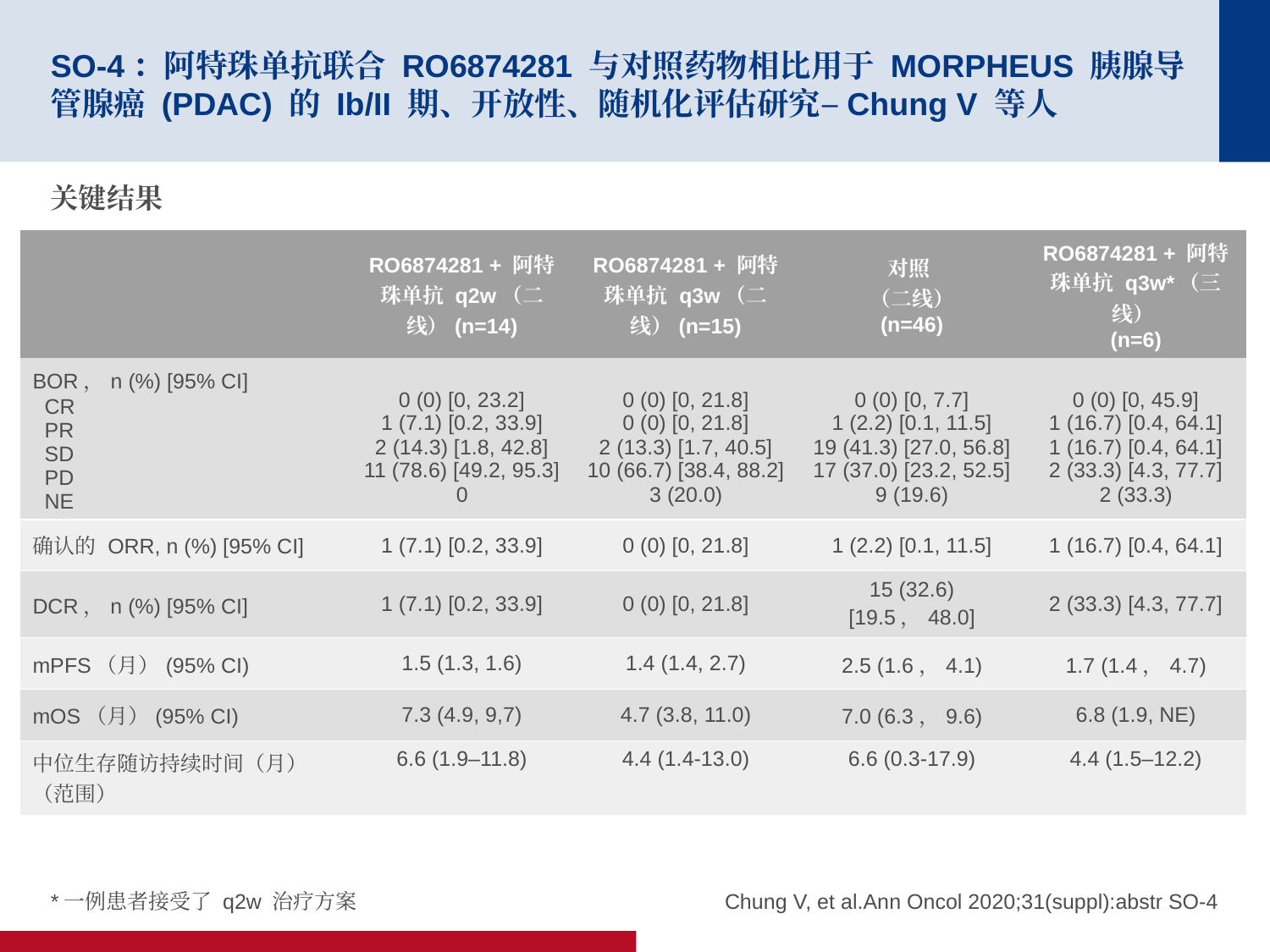

# SO-4：阿特珠单抗联合 RO6874281 与对照药物相比用于 MORPHEUS 胰腺导管腺癌 (PDAC) 的 Ib/II 期、开放性、随机化评估研究–Chung V 等人
关键结果
|  | RO6874281 + 阿特珠单抗 q2w（二线）(n=14) | RO6874281 + 阿特珠单抗 q3w（二线）(n=15) | 对照 （二线） (n=46) | RO6874281 + 阿特珠单抗 q3w\*（三线） (n=6) |
| --- | --- | --- | --- | --- |
| BOR，n (%) [95% CI] CR PR SD PD NE | 0 (0) [0, 23.2] 1 (7.1) [0.2, 33.9] 2 (14.3) [1.8, 42.8] 11 (78.6) [49.2, 95.3] 0 | 0 (0) [0, 21.8] 0 (0) [0, 21.8] 2 (13.3) [1.7, 40.5] 10 (66.7) [38.4, 88.2] 3 (20.0) | 0 (0) [0, 7.7] 1 (2.2) [0.1, 11.5] 19 (41.3) [27.0, 56.8] 17 (37.0) [23.2, 52.5] 9 (19.6) | 0 (0) [0, 45.9] 1 (16.7) [0.4, 64.1] 1 (16.7) [0.4, 64.1] 2 (33.3) [4.3, 77.7] 2 (33.3) |
| 确认的 ORR, n (%) [95% CI] | 1 (7.1) [0.2, 33.9] | 0 (0) [0, 21.8] | 1 (2.2) [0.1, 11.5] | 1 (16.7) [0.4, 64.1] |
| DCR，n (%) [95% CI] | 1 (7.1) [0.2, 33.9] | 0 (0) [0, 21.8] | 15 (32.6) [19.5，48.0] | 2 (33.3) [4.3, 77.7] |
| mPFS（月）(95% CI) | 1.5 (1.3, 1.6) | 1.4 (1.4, 2.7) | 2.5 (1.6，4.1) | 1.7 (1.4，4.7) |
| mOS（月）(95% CI) | 7.3 (4.9, 9,7) | 4.7 (3.8, 11.0) | 7.0 (6.3，9.6) | 6.8 (1.9, NE) |
| 中位生存随访持续时间（月）（范围） | 6.6 (1.9–11.8) | 4.4 (1.4-13.0) | 6.6 (0.3-17.9) | 4.4 (1.5–12.2) |
*一例患者接受了 q2w 治疗方案
Chung V, et al.Ann Oncol 2020;31(suppl):abstr SO-4